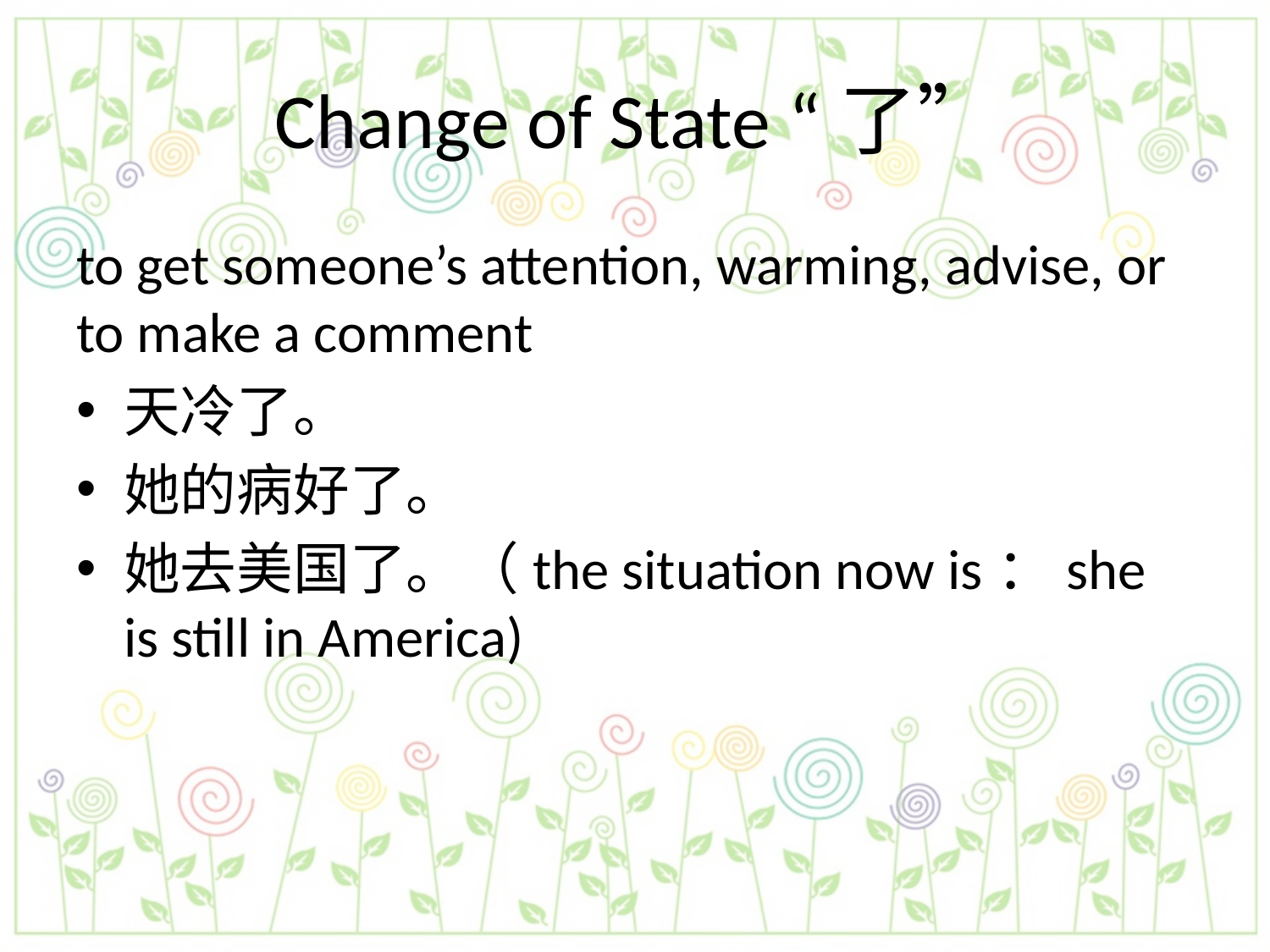

# Change of State “了”
to get someone’s attention, warming, advise, or to make a comment
天冷了。
她的病好了。
她去美国了。（the situation now is：she is still in America)